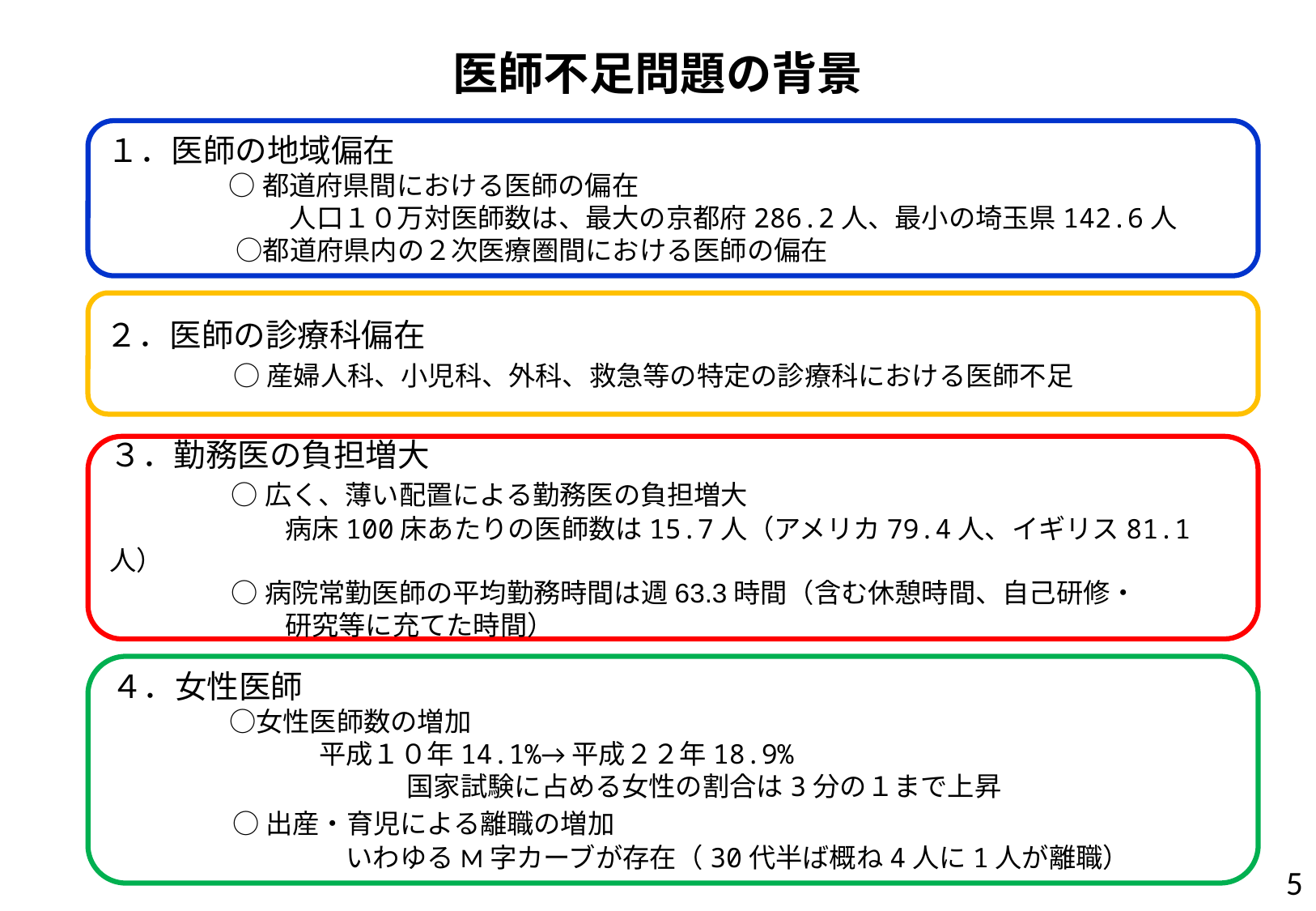

# 医師不足問題の背景
１．医師の地域偏在
○都道府県間における医師の偏在
人口１０万対医師数は、最大の京都府286.2人、最小の埼玉県142.6人
　 ○都道府県内の２次医療圏間における医師の偏在
２．医師の診療科偏在
	 ○産婦人科、小児科、外科、救急等の特定の診療科における医師不足
３．勤務医の負担増大
	○広く、薄い配置による勤務医の負担増大
	　　病床100床あたりの医師数は15.7人（アメリカ79.4人、イギリス81.1人）
	○病院常勤医師の平均勤務時間は週63.3時間（含む休憩時間、自己研修・
	　　研究等に充てた時間）
４．女性医師
           　   ○女性医師数の増加
	　　　 平成１０年14.1%→平成２２年18.9%
　　　　　　　　　　　国家試験に占める女性の割合は3分の１まで上昇
	○出産・育児による離職の増加
	　　　　 いわゆるM字カーブが存在（30代半ば概ね4人に1人が離職）
5